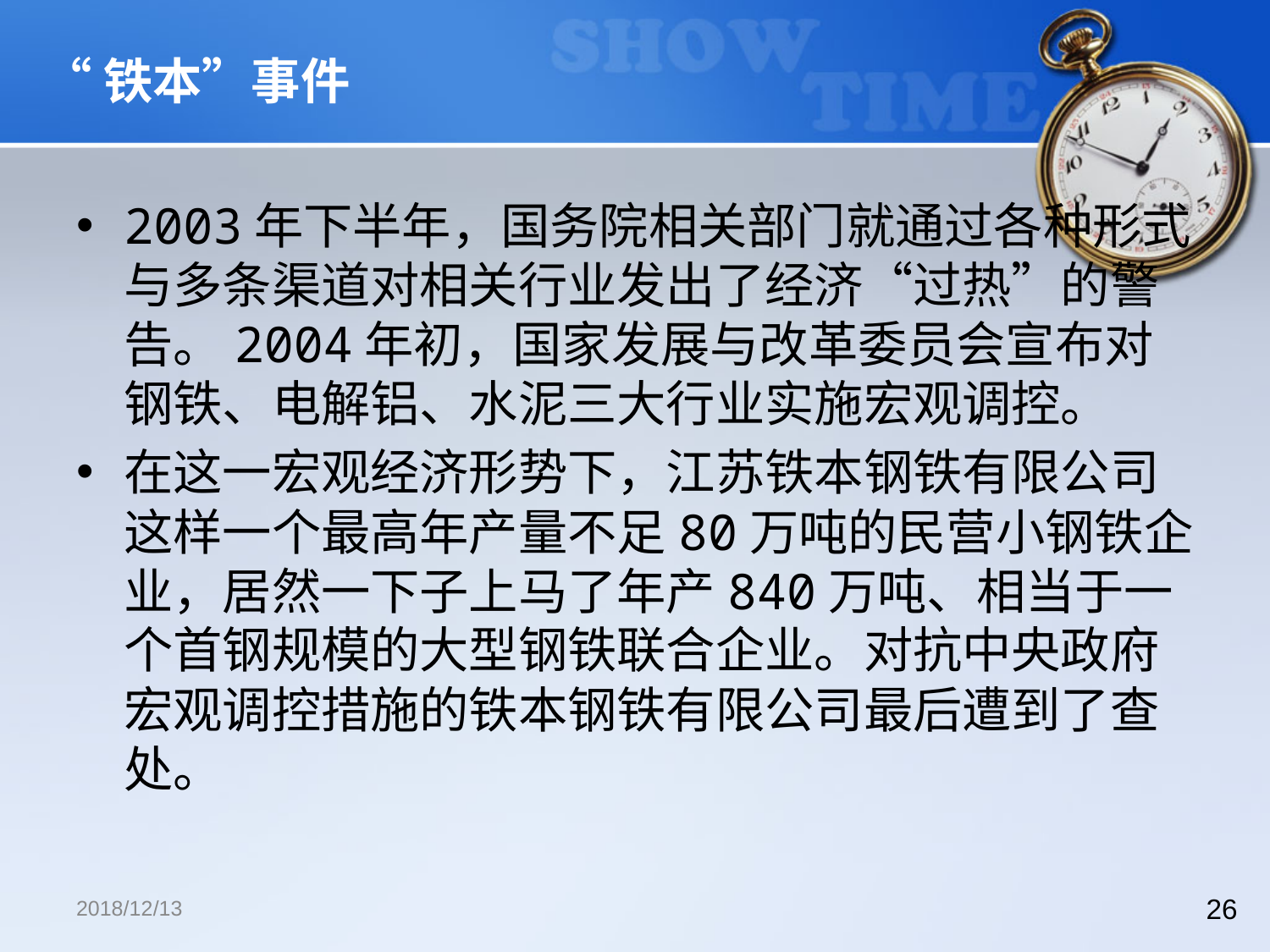

# “铁本”事件
2003年下半年，国务院相关部门就通过各种形式与多条渠道对相关行业发出了经济“过热”的警告。2004年初，国家发展与改革委员会宣布对钢铁、电解铝、水泥三大行业实施宏观调控。
在这一宏观经济形势下，江苏铁本钢铁有限公司这样一个最高年产量不足80万吨的民营小钢铁企业，居然一下子上马了年产840万吨、相当于一个首钢规模的大型钢铁联合企业。对抗中央政府宏观调控措施的铁本钢铁有限公司最后遭到了查处。
2018/12/13
26